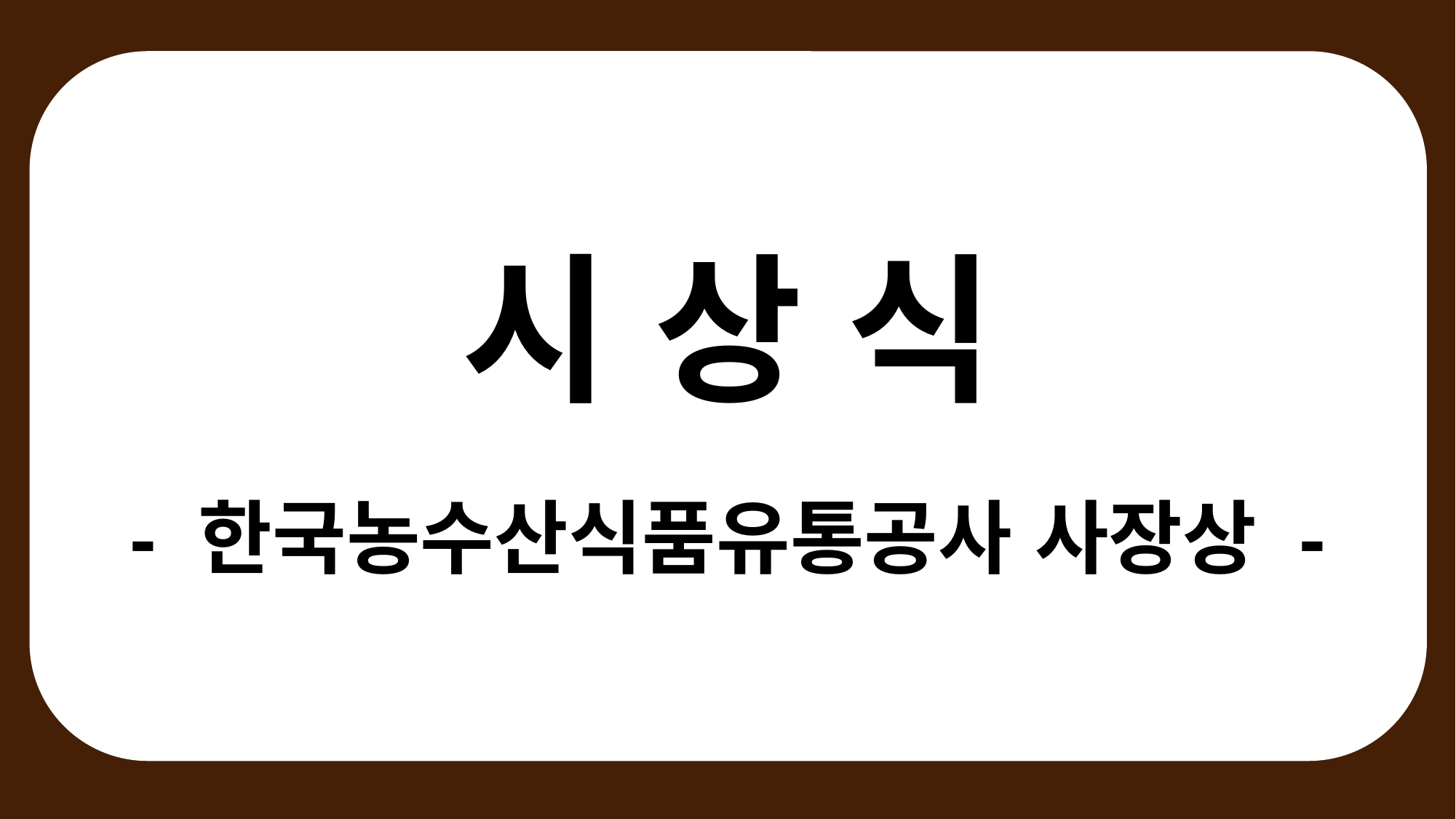

시 상 식

- 한국농수산식품유통공사 사장상 -